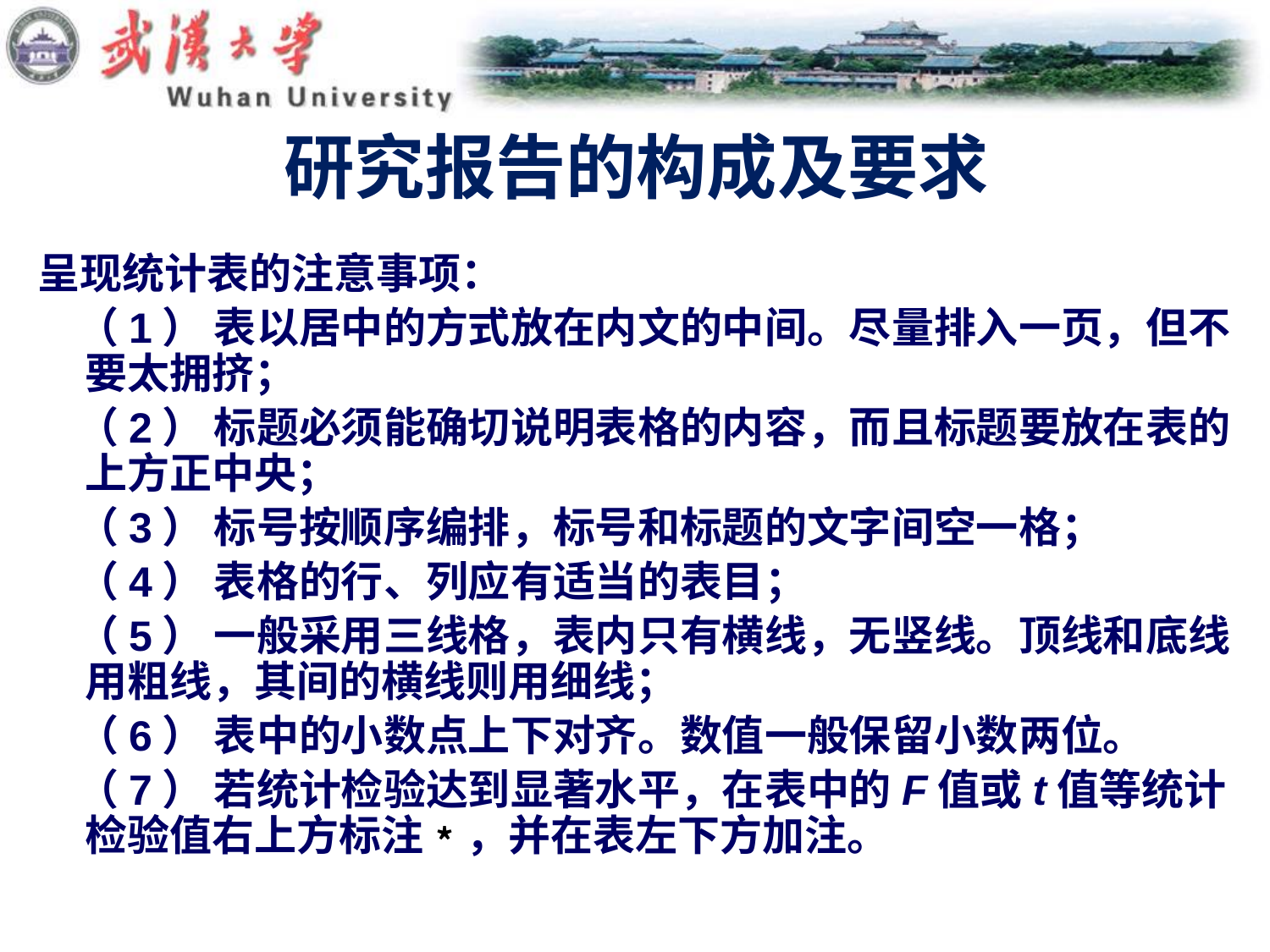

# 研究报告的构成及要求
呈现统计表的注意事项：
   （1） 表以居中的方式放在内文的中间。尽量排入一页，但不要太拥挤；
   （2） 标题必须能确切说明表格的内容，而且标题要放在表的上方正中央；
   （3） 标号按顺序编排，标号和标题的文字间空一格；
   （4） 表格的行、列应有适当的表目；
   （5） 一般采用三线格，表内只有横线，无竖线。顶线和底线用粗线，其间的横线则用细线；
   （6） 表中的小数点上下对齐。数值一般保留小数两位。
   （7） 若统计检验达到显著水平，在表中的F值或t值等统计检验值右上方标注﹡，并在表左下方加注。